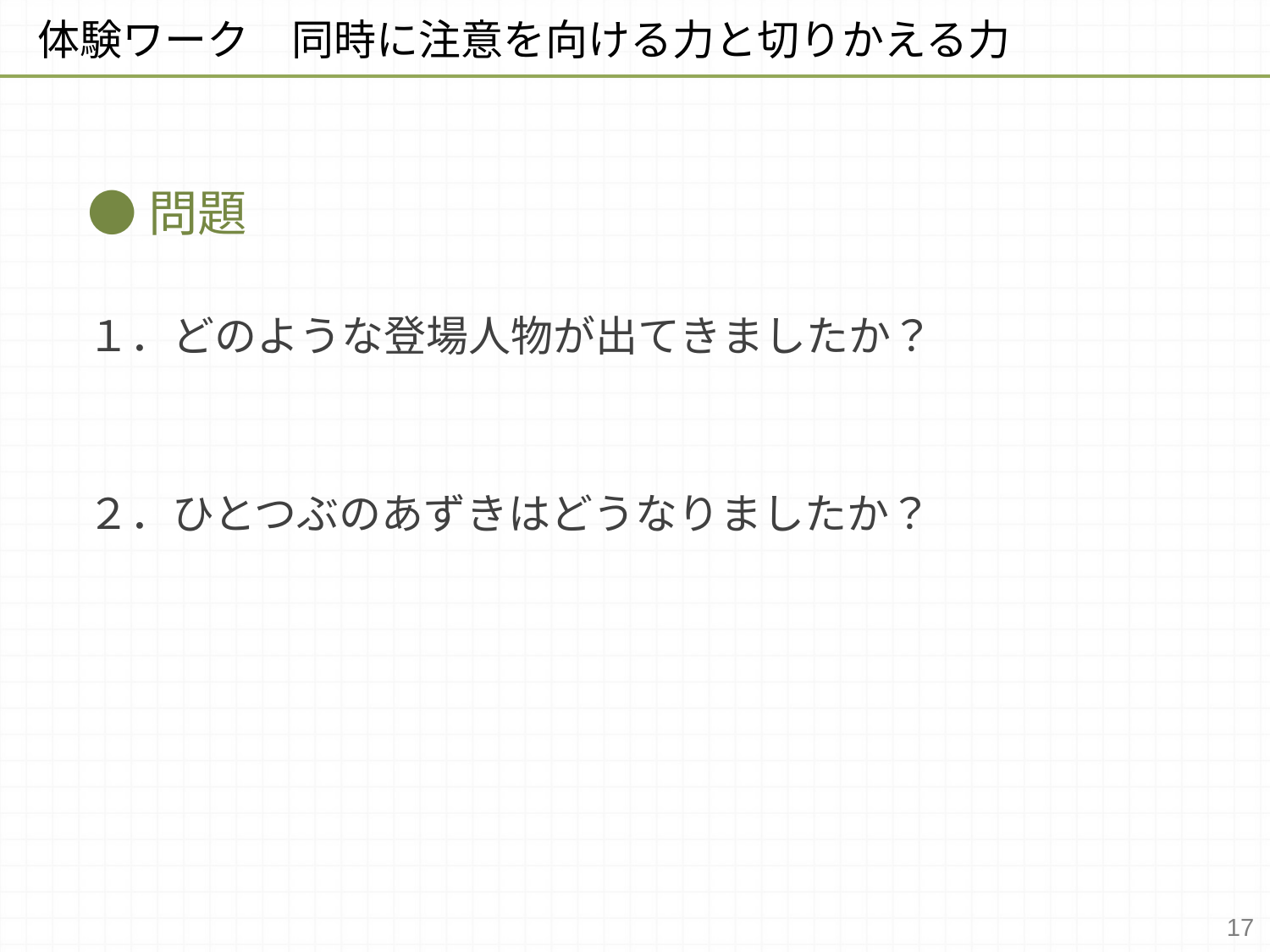

体験ワーク　同時に注意を向ける力と切りかえる力

●問題

１．どのような登場人物が出てきましたか？

２．ひとつぶのあずきはどうなりましたか？

17